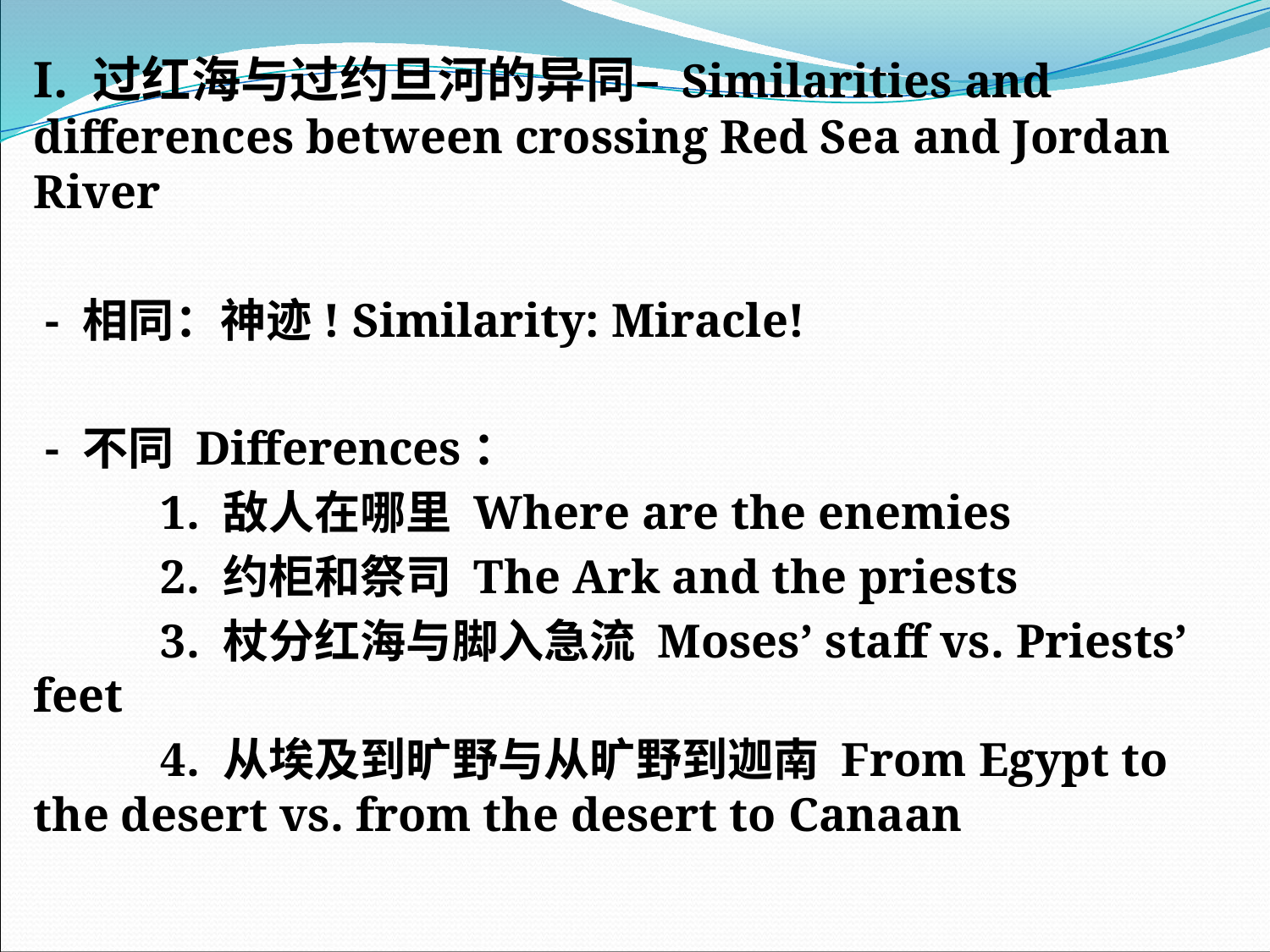

I. 过红海与过约旦河的异同– Similarities and differences between crossing Red Sea and Jordan River

 - 相同：神迹! Similarity: Miracle!

 - 不同 Differences：
	1. 敌人在哪里 Where are the enemies
	2. 约柜和祭司 The Ark and the priests
	3. 杖分红海与脚入急流 Moses’ staff vs. Priests’ feet
	4. 从埃及到旷野与从旷野到迦南 From Egypt to the desert vs. from the desert to Canaan
#